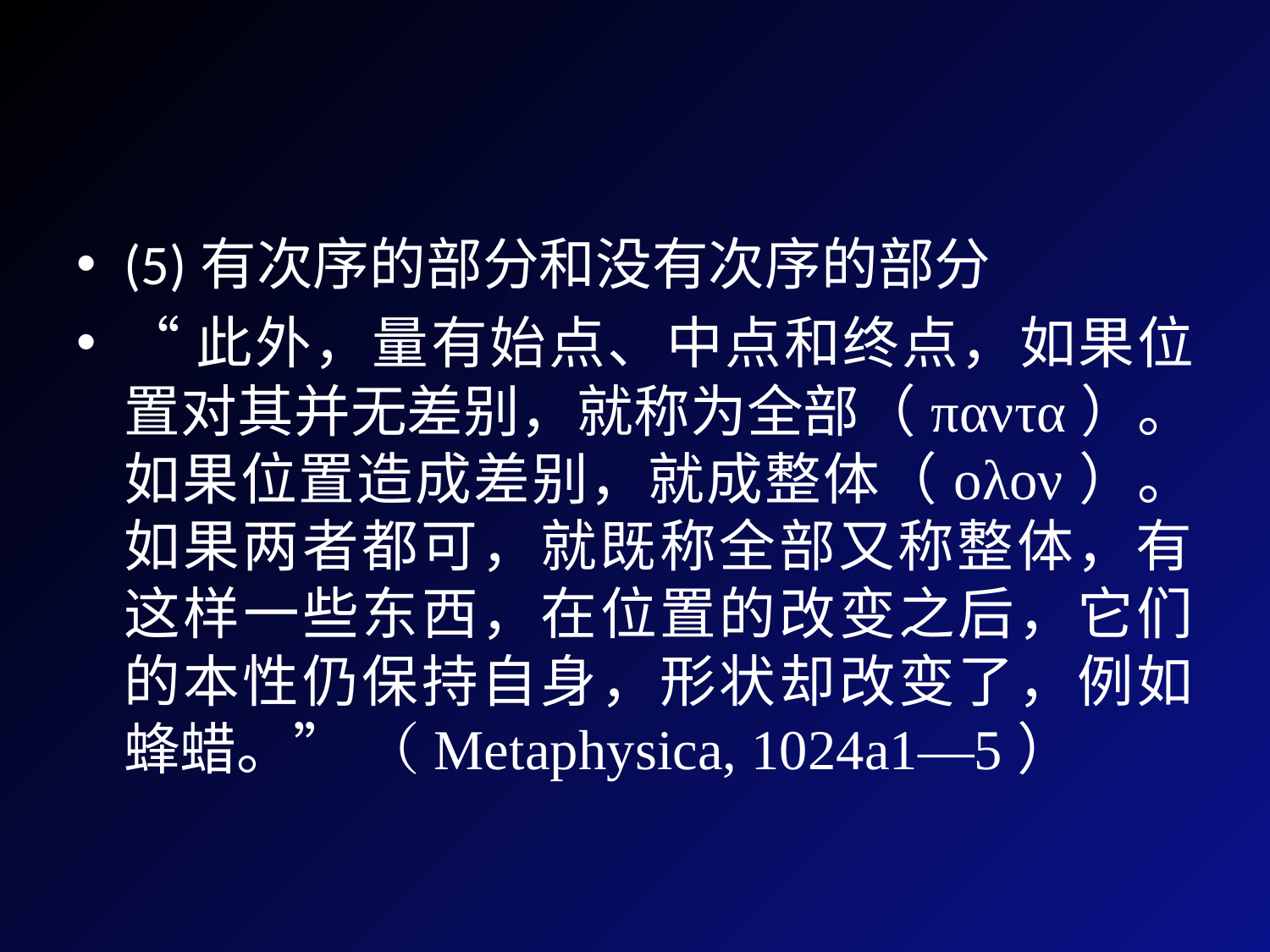

#
(5)有次序的部分和没有次序的部分
“此外，量有始点、中点和终点，如果位置对其并无差别，就称为全部（παντα）。如果位置造成差别，就成整体（ολον）。如果两者都可，就既称全部又称整体，有这样一些东西，在位置的改变之后，它们的本性仍保持自身，形状却改变了，例如蜂蜡。” （Metaphysica, 1024a1—5）